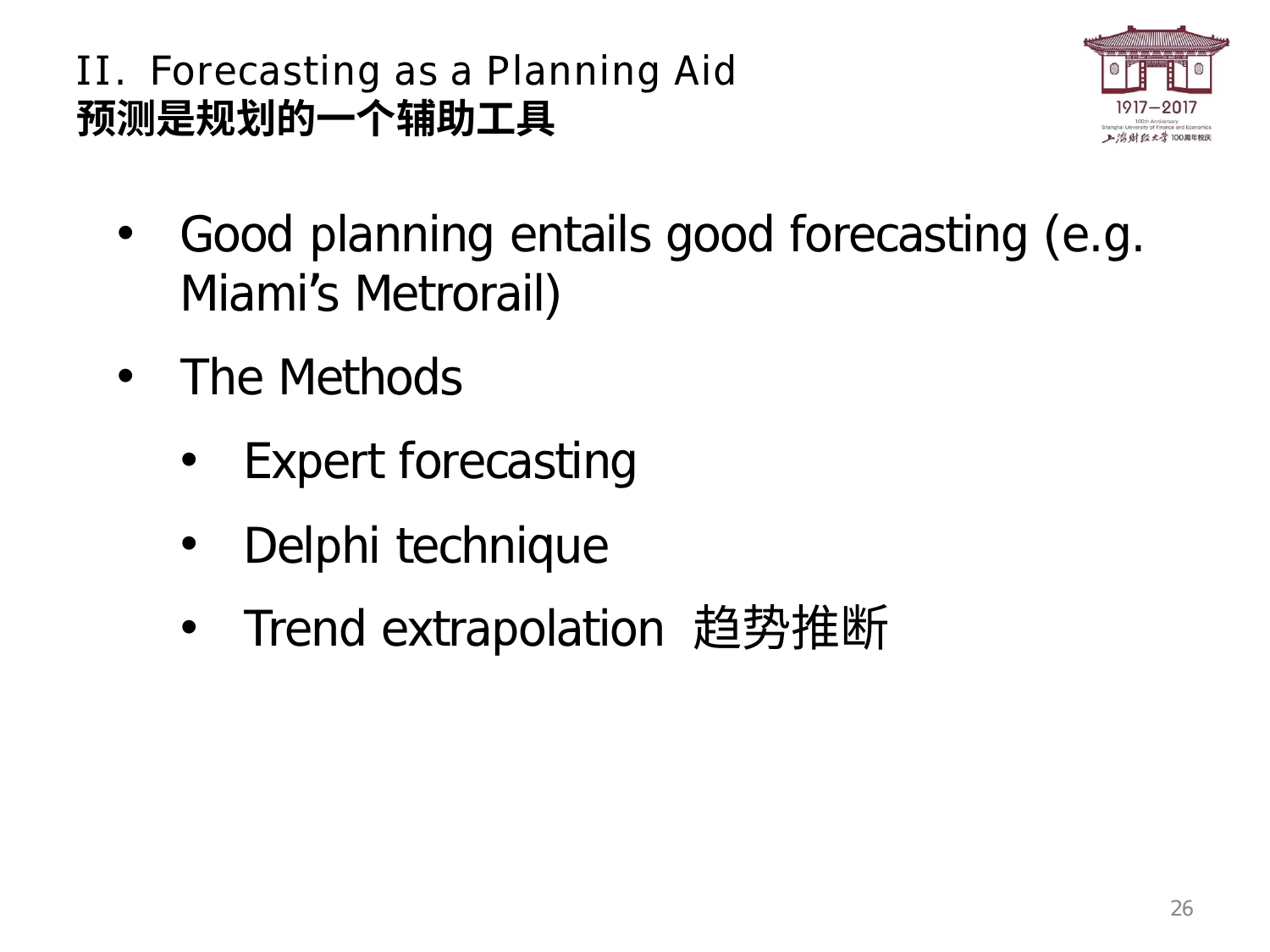

# II.  Forecasting as a Planning Aid 预测是规划的一个辅助工具
Good planning entails good forecasting (e.g. Miami’s Metrorail)
The Methods
Expert forecasting
Delphi technique
Trend extrapolation 趋势推断

26